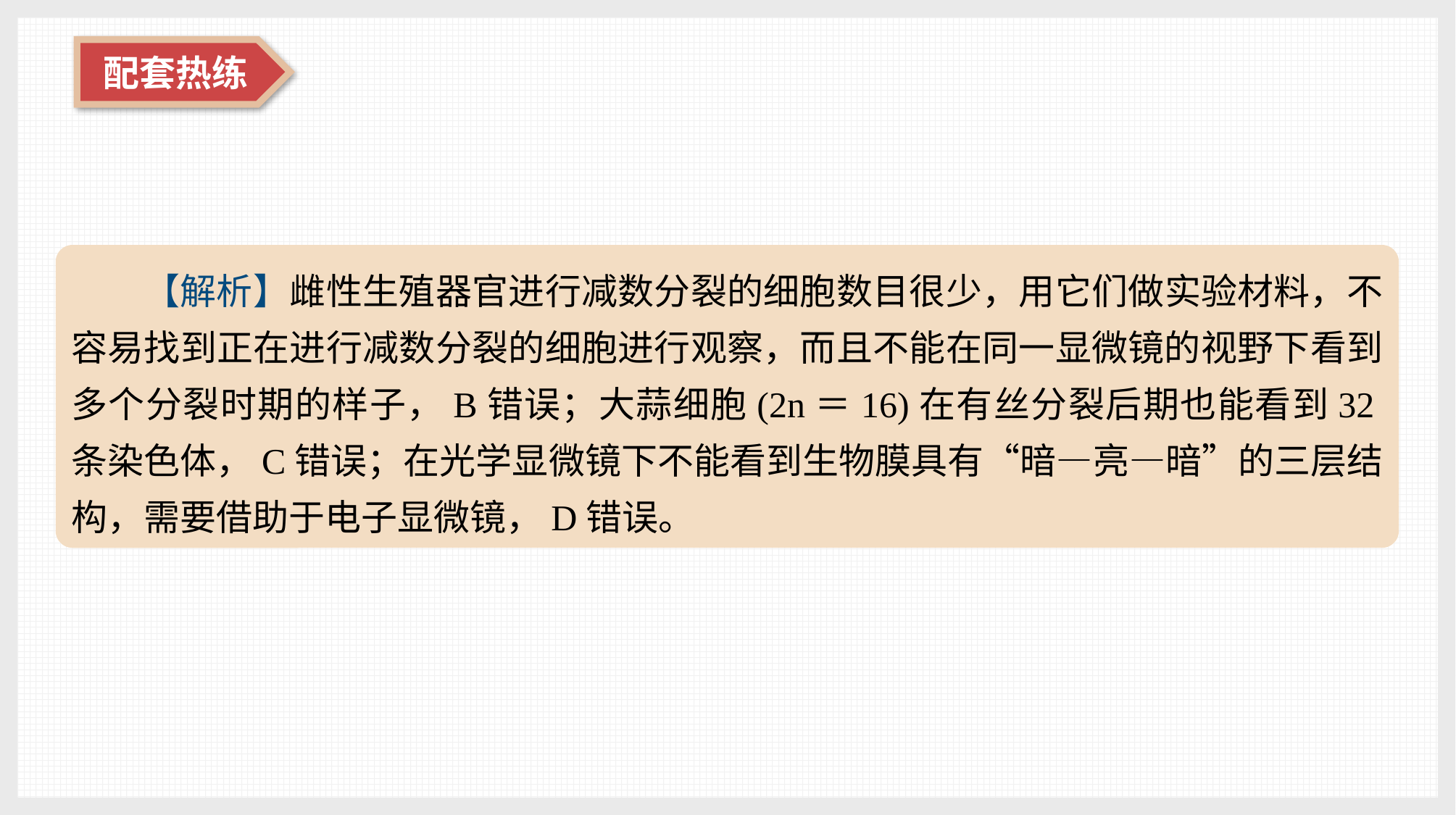

【解析】雌性生殖器官进行减数分裂的细胞数目很少，用它们做实验材料，不容易找到正在进行减数分裂的细胞进行观察，而且不能在同一显微镜的视野下看到多个分裂时期的样子，B错误；大蒜细胞(2n＝16)在有丝分裂后期也能看到32条染色体，C错误；在光学显微镜下不能看到生物膜具有“暗—亮—暗”的三层结构，需要借助于电子显微镜，D错误。